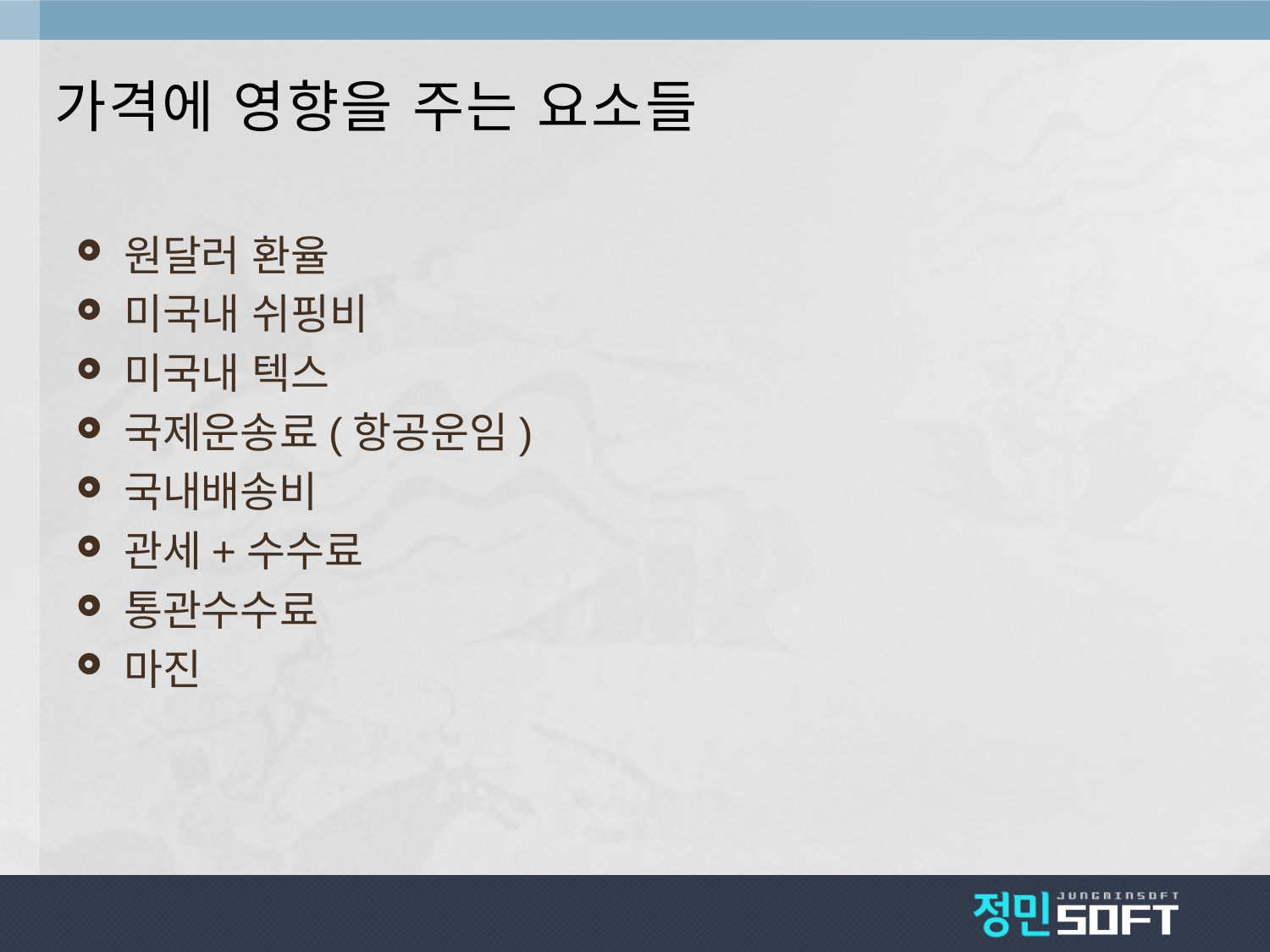

# 가격에 영향을 주는 요소들
원달러 환율
미국내 쉬핑비
미국내 텍스
국제운송료(항공운임)
국내배송비
관세+수수료
통관수수료
마진